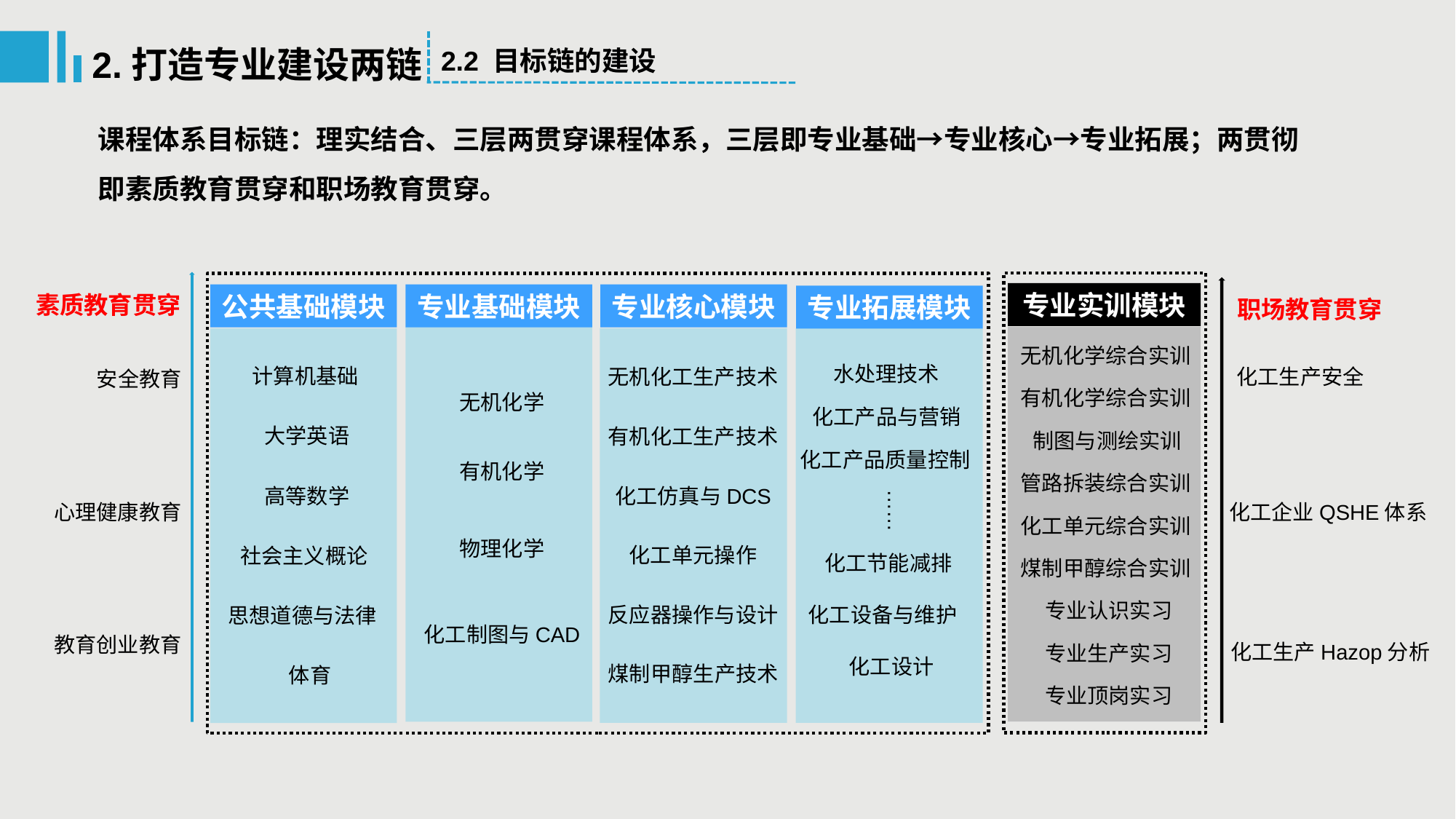

2.打造专业建设两链
2.2 目标链的建设

课程体系目标链：理实结合、三层两贯穿课程体系，三层即专业基础→专业核心→专业拓展；两贯彻即素质教育贯穿和职场教育贯穿。

专业实训模块

无机化学综合实训
有机化学综合实训
制图与测绘实训
管路拆装综合实训
化工单元综合实训
煤制甲醇综合实训
专业认识实习
专业生产实习
专业顶岗实习
专业基础模块

无机化学
有机化学
物理化学
化工制图与CAD
专业核心模块

无机化工生产技术
有机化工生产技术
化工仿真与DCS
化工单元操作
反应器操作与设计
煤制甲醇生产技术
素质教育贯穿
公共基础模块

计算机基础
大学英语
高等数学
社会主义概论
思想道德与法律
体育
专业拓展模块

化工产品与营销
化工产品质量控制
……
化工节能减排
化工设计
职场教育贯穿
水处理技术
化工生产安全
安全教育
心理健康教育
化工企业QSHE体系
化工设备与维护
教育创业教育
化工生产Hazop分析